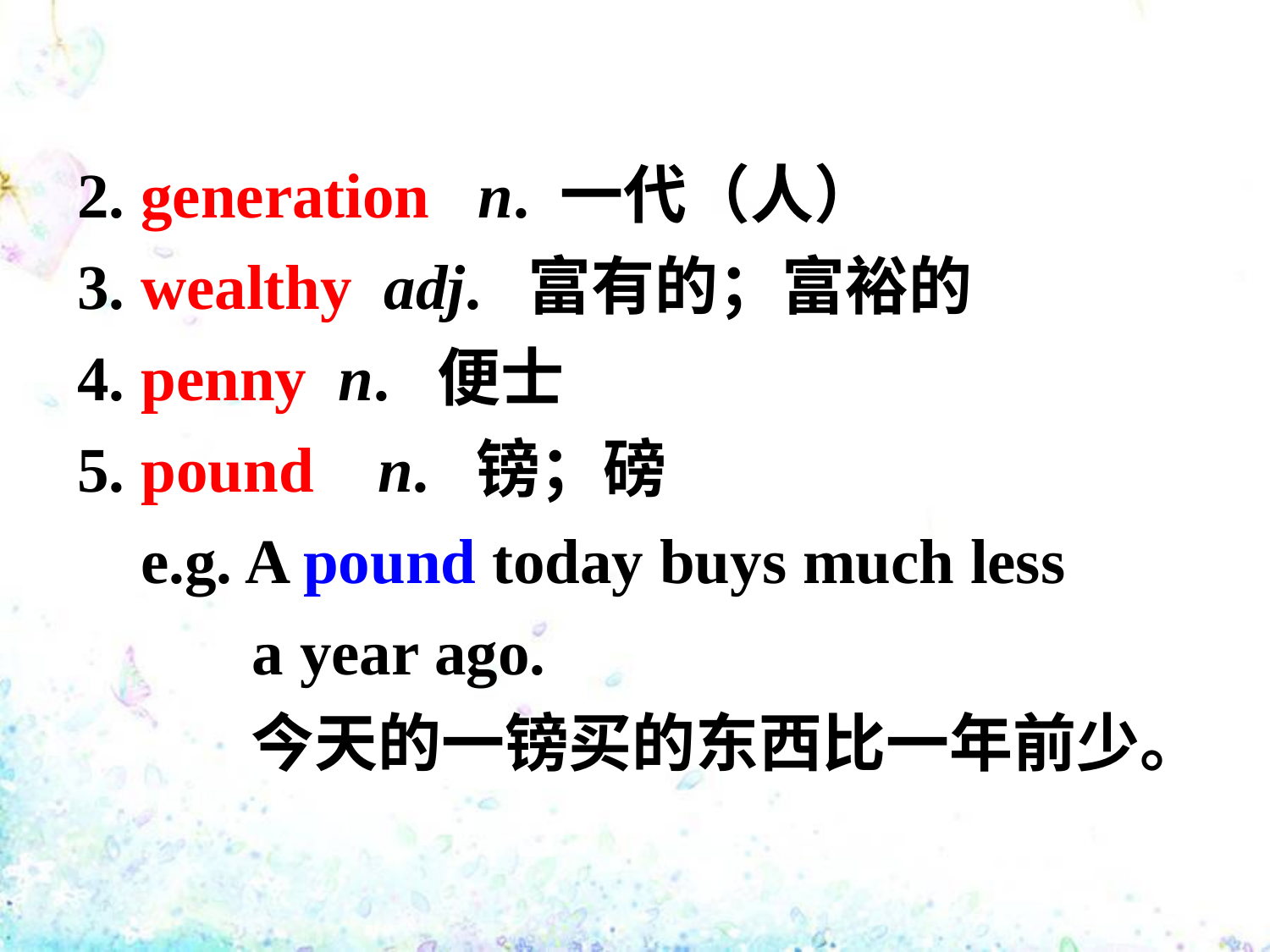

2. generation   n. 一代（人）
3. wealthy  adj.  富有的；富裕的
4. penny  n.  便士
5. pound    n.  镑；磅
    e.g. A pound today buys much less
           a year ago.
           今天的一镑买的东西比一年前少。